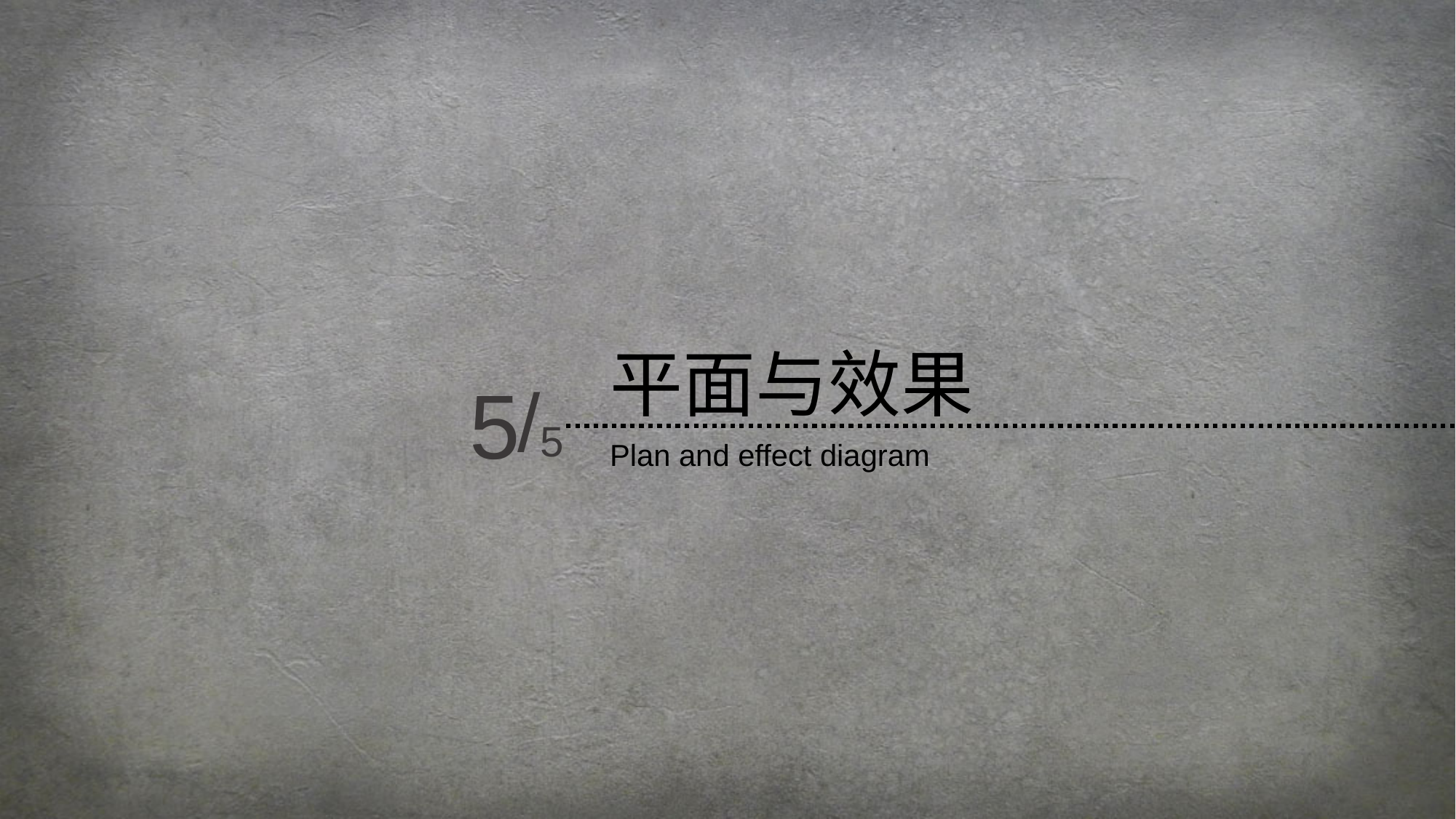

平面与效果
5
/
5
Plan and effect diagram